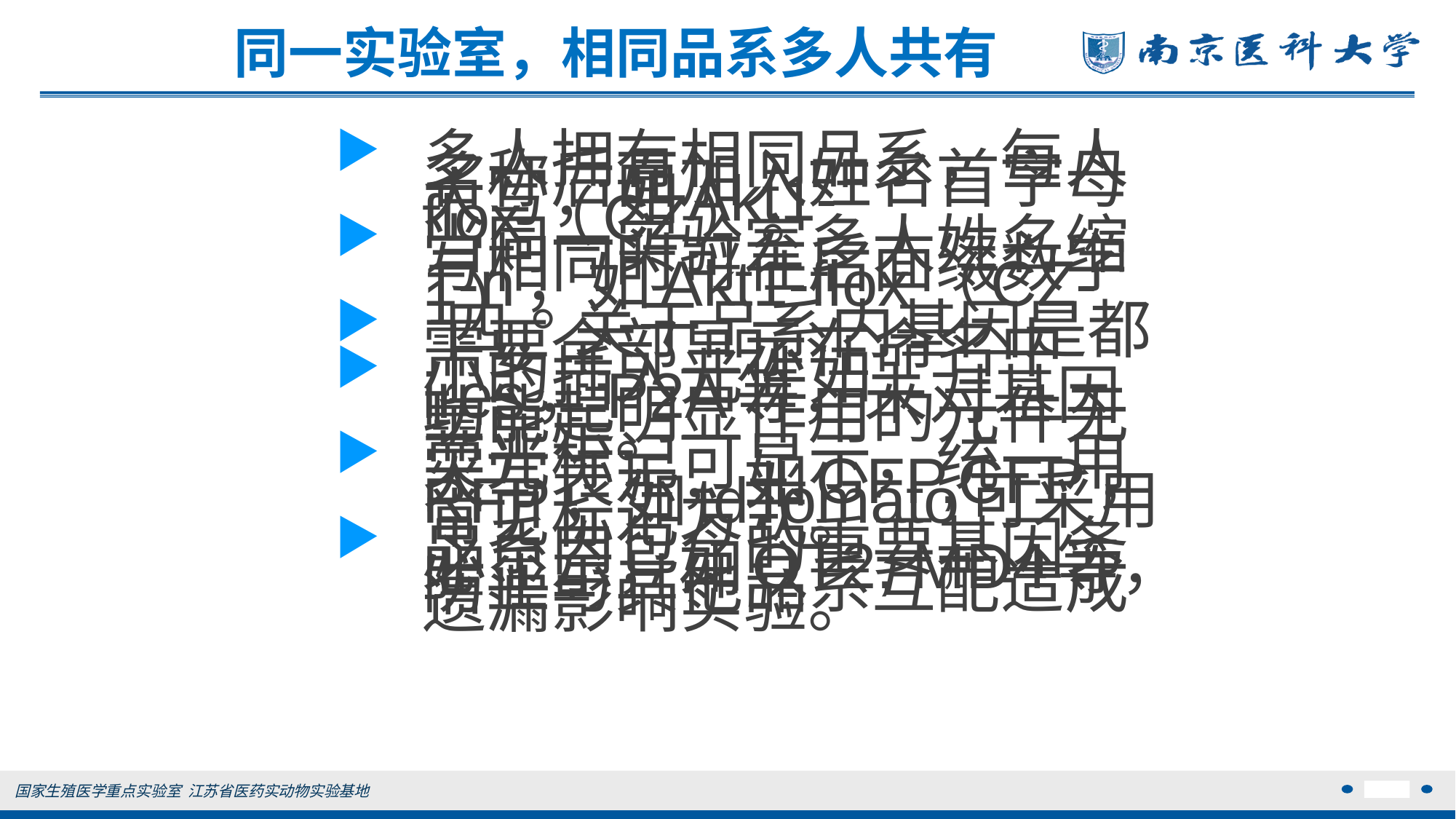

同一实验室，相同品系多人共有
多人拥有相同品系，每人名称后面加入姓名首字母大写，如Akt1-flox（CZ）。
当同一实验室多人姓名缩写相同时可在后面缀数字1-n，如Akt1-flox（CZ-1）。
 四．关于品系内基因是都需要全部显示在命名中
小的插入元件如ires，P2A等，未对基因功能起明显作用的元件无需显示。
荧光标记可显示，统一用大写表示，如GFP,CFP，RFP，如tdTomato可采用常见标记方式。
品系内包含的重要基因务必显示，如OT2, MD4等，防止与其他品系互配造成遗漏影响实验。